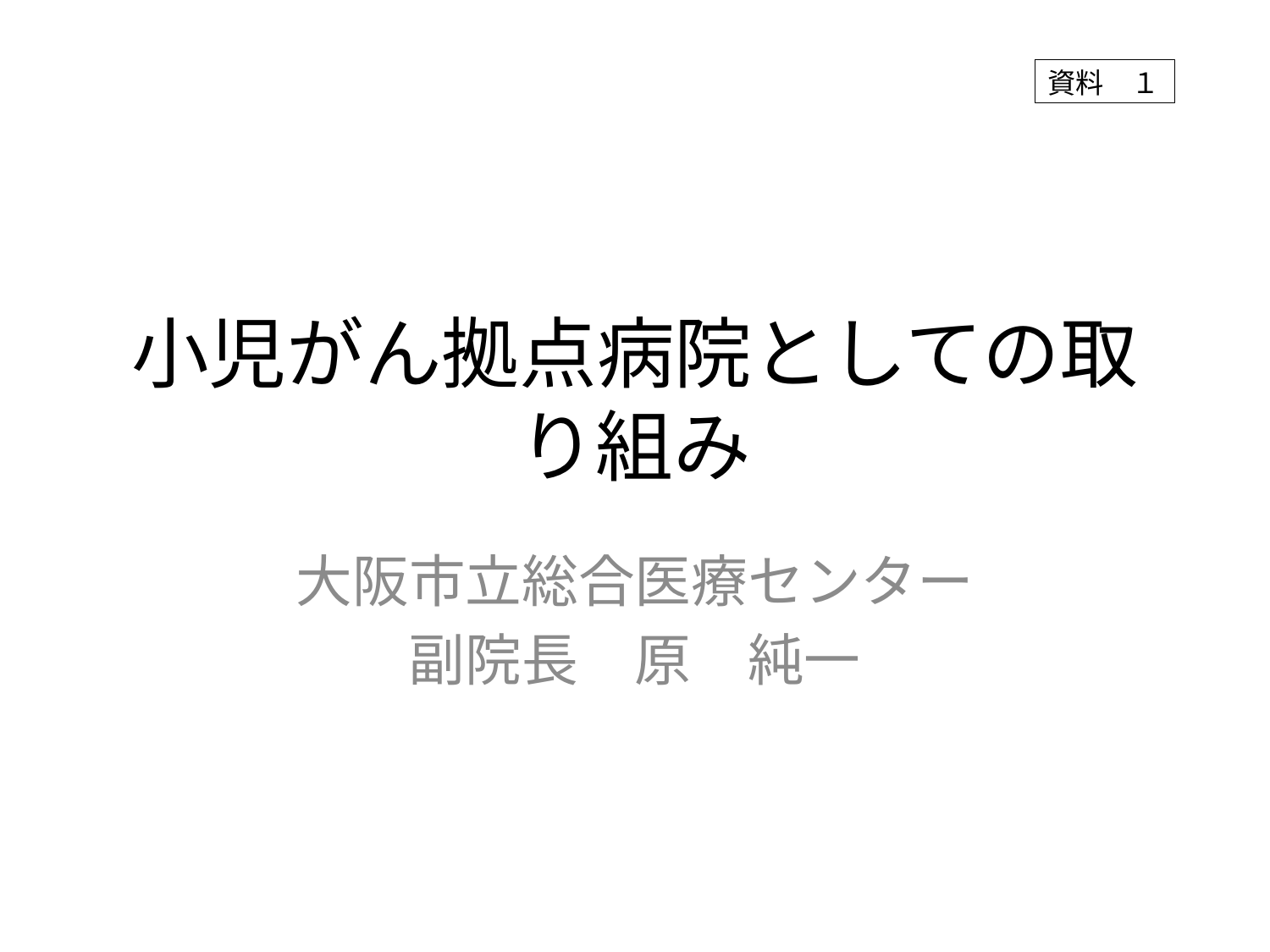

資料　１

# 小児がん拠点病院としての取り組み
大阪市立総合医療センター
副院長　原　純一